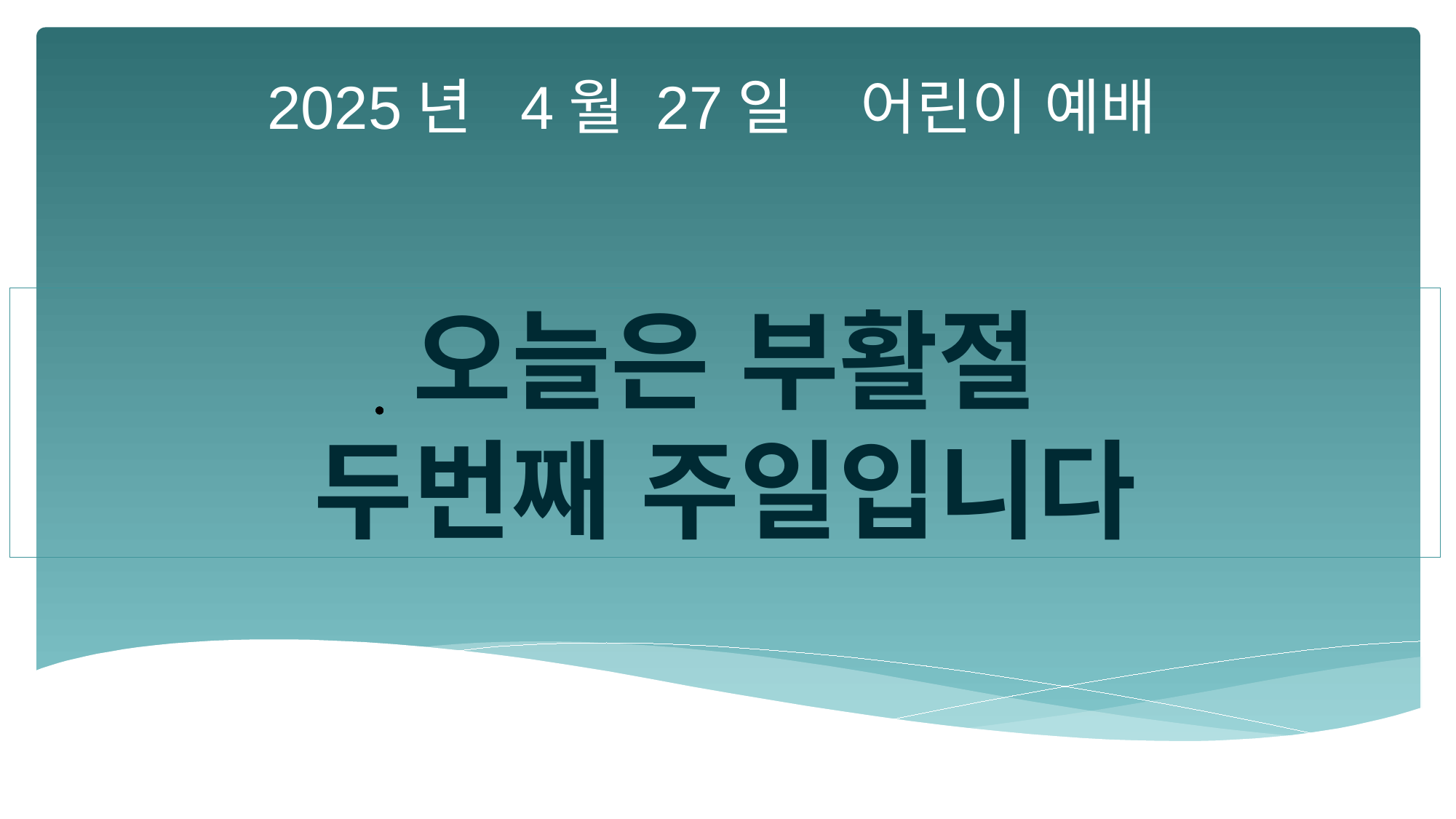

2025년  4월 27일    어린이 예배
오늘은 부활절
두번째 주일입니다
•
•
•